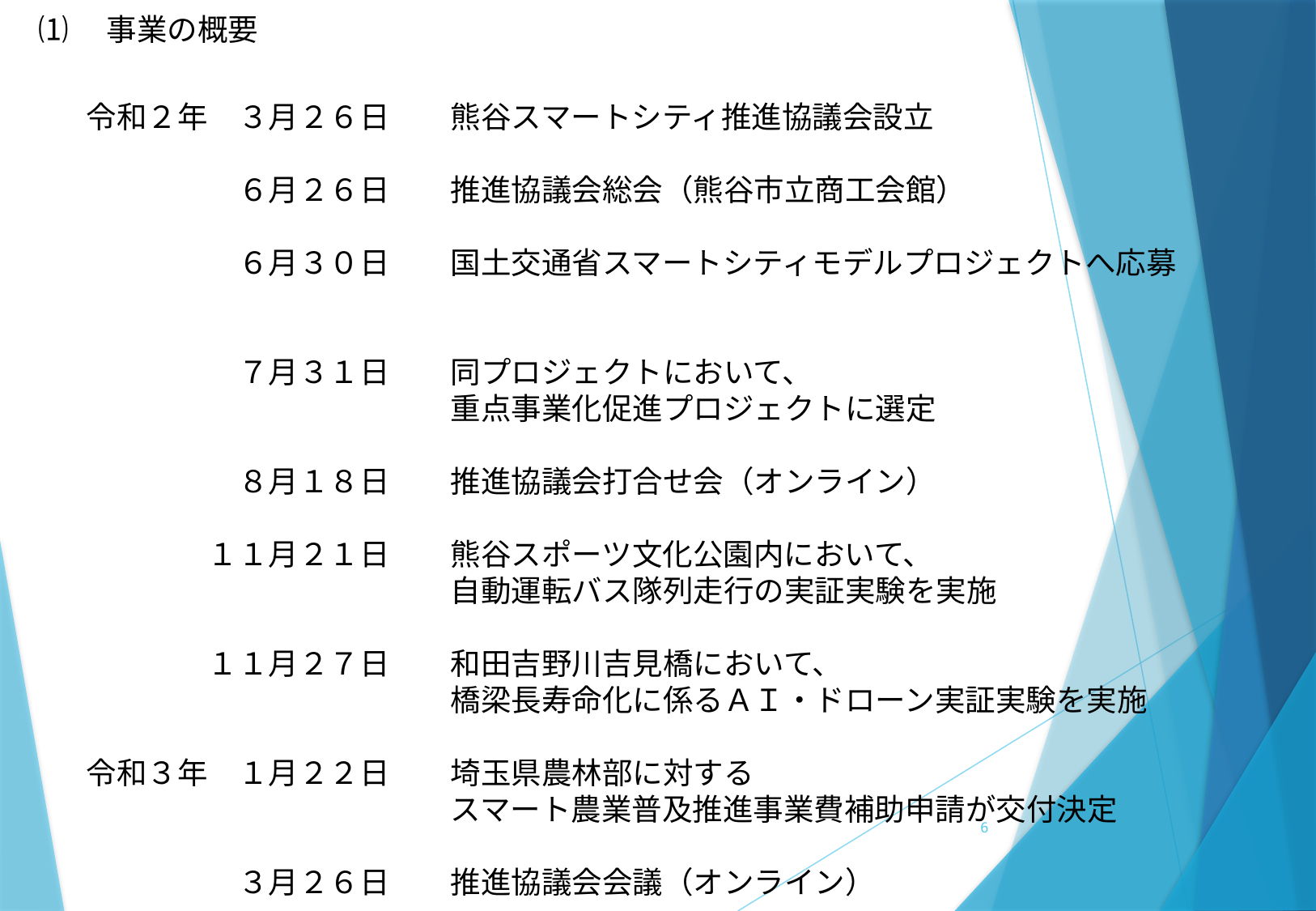

⑴　事業の概要
令和２年　３月２６日　　熊谷スマートシティ推進協議会設立

　　　　　６月２６日　　推進協議会総会（熊谷市立商工会館）

　　　　　６月３０日　　国土交通省スマートシティモデルプロジェクトへ応募

　　　　　７月３１日　　同プロジェクトにおいて、
　　　　　　　　　　　　重点事業化促進プロジェクトに選定

　　　　　８月１８日　　推進協議会打合せ会（オンライン）

　　　　１１月２１日　　熊谷スポーツ文化公園内において、
　　　　　　　　　　　　自動運転バス隊列走行の実証実験を実施

　　　　１１月２７日　　和田吉野川吉見橋において、
　　　　　　　　　　　　橋梁長寿命化に係るＡＩ・ドローン実証実験を実施

令和３年　１月２２日　　埼玉県農林部に対する
　　　　　　　　　　　　スマート農業普及推進事業費補助申請が交付決定

　　　　　３月２６日　　推進協議会会議（オンライン）
6